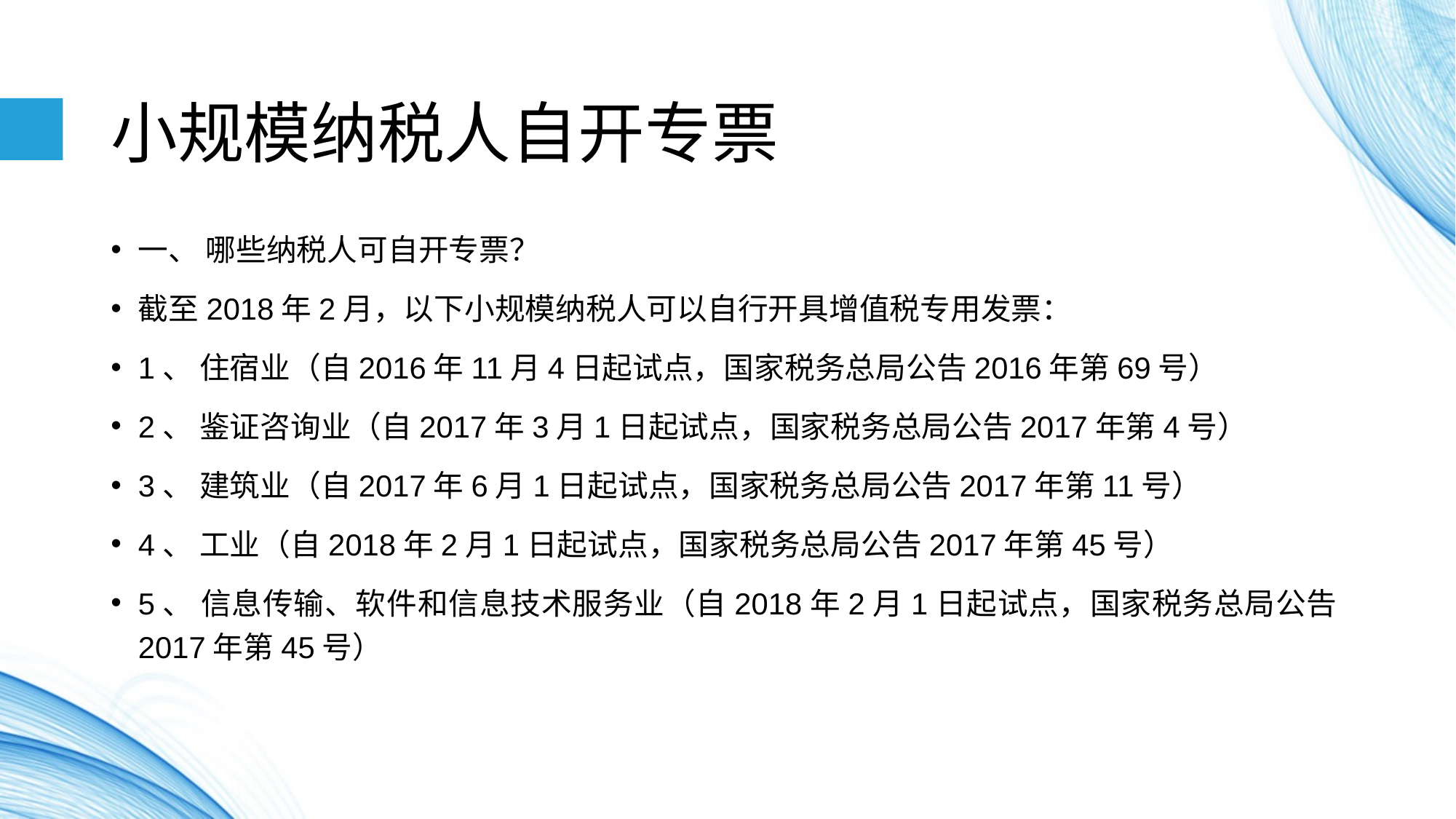

# 小规模纳税人自开专票
一、 哪些纳税人可自开专票？
截至2018年2月，以下小规模纳税人可以自行开具增值税专用发票：
1、 住宿业（自2016年11月4日起试点，国家税务总局公告2016年第69号）
2、 鉴证咨询业（自2017年3月1日起试点，国家税务总局公告2017年第4号）
3、 建筑业（自2017年6月1日起试点，国家税务总局公告2017年第11号）
4、 工业（自2018年2月1日起试点，国家税务总局公告2017年第45号）
5、 信息传输、软件和信息技术服务业（自2018年2月1日起试点，国家税务总局公告2017年第45号）